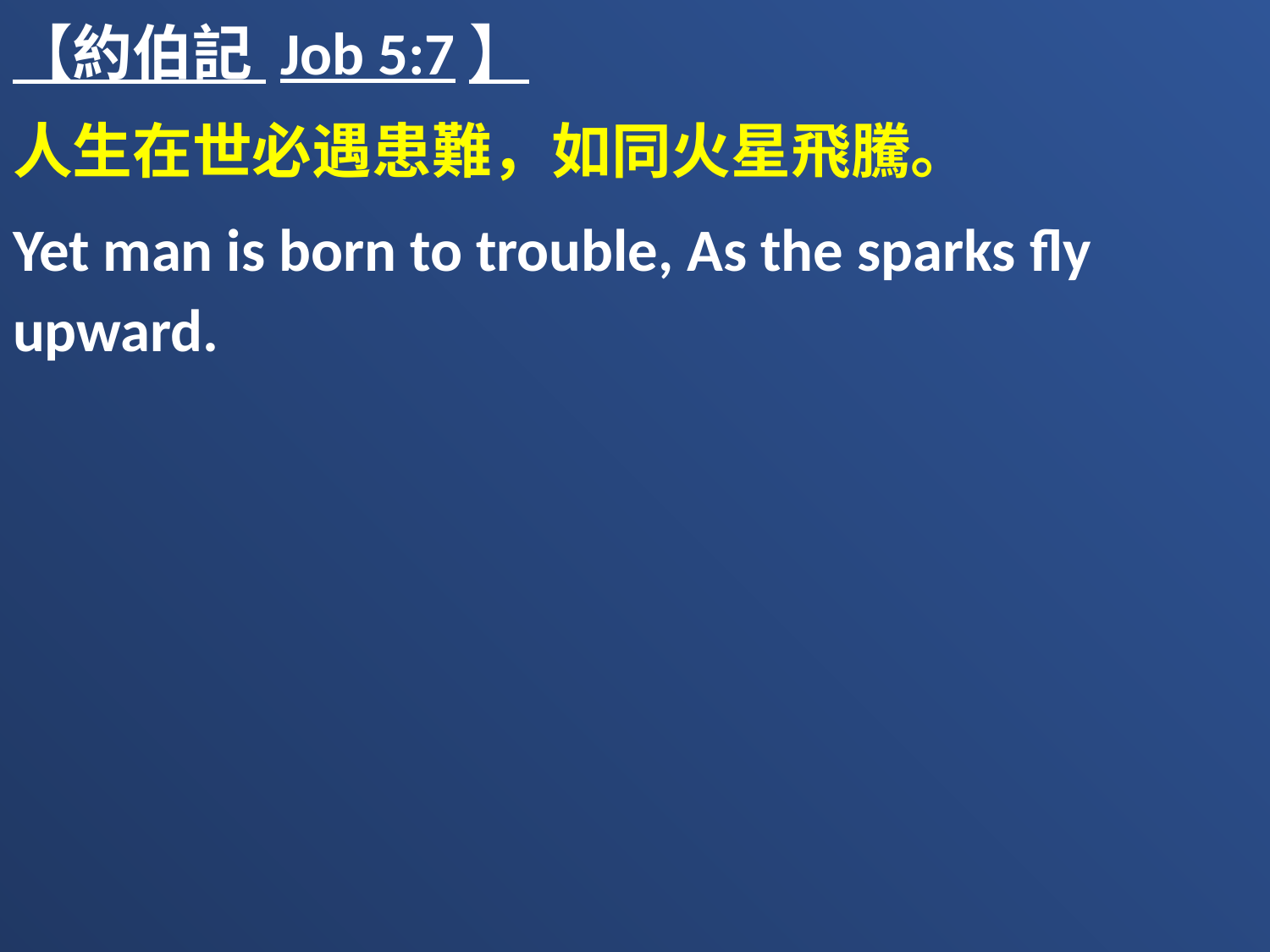

【約伯記 Job 5:7】
人生在世必遇患難，如同火星飛騰。
Yet man is born to trouble, As the sparks fly upward.